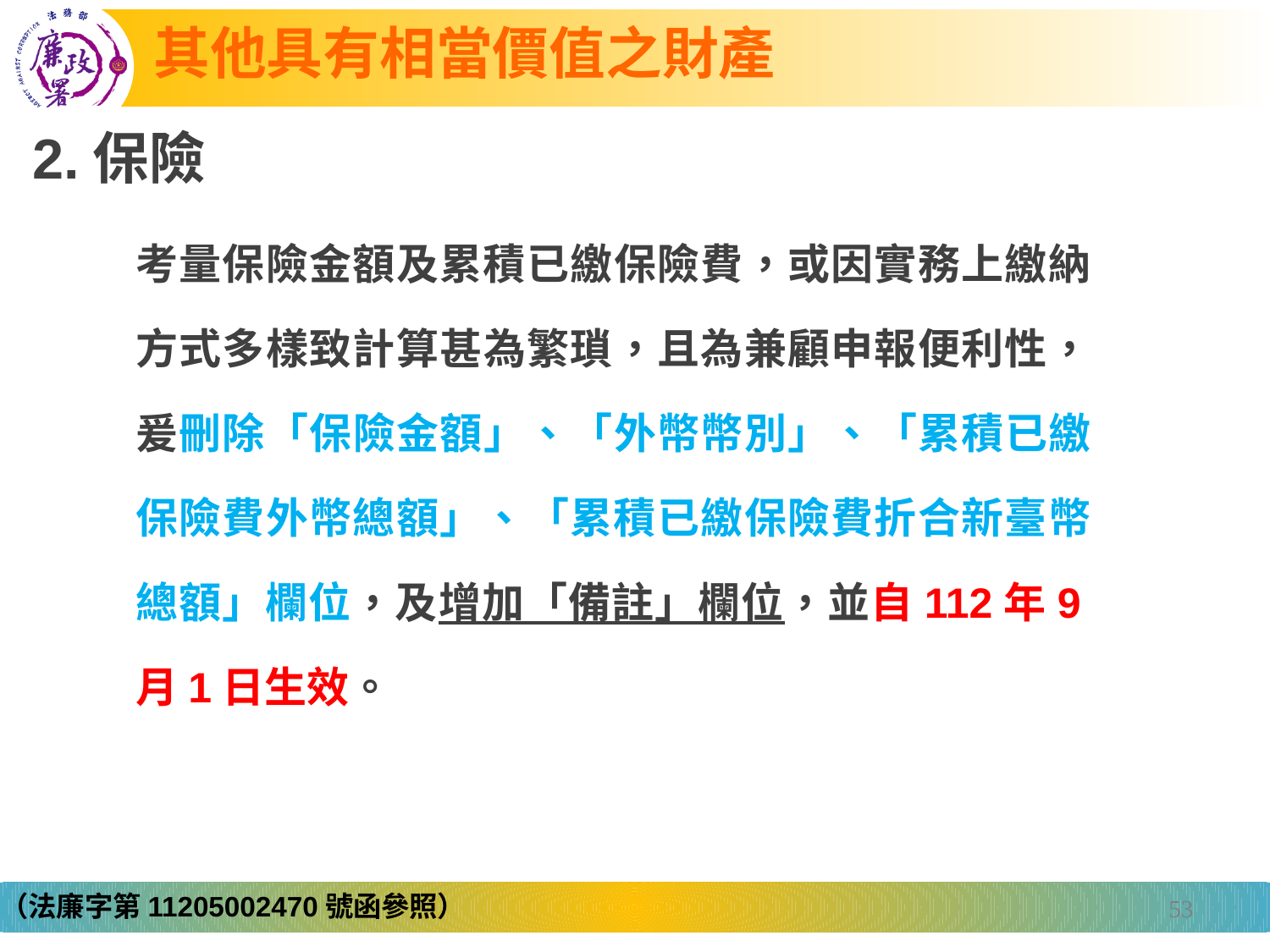

# 其他具有相當價值之財產
2.保險
考量保險金額及累積已繳保險費，或因實務上繳納方式多樣致計算甚為繁瑣，且為兼顧申報便利性，爰刪除「保險金額」、「外幣幣別」、「累積已繳保險費外幣總額」、「累積已繳保險費折合新臺幣總額」欄位，及增加「備註」欄位，並自112年9月1日生效。
（法廉字第11205002470號函參照）
53